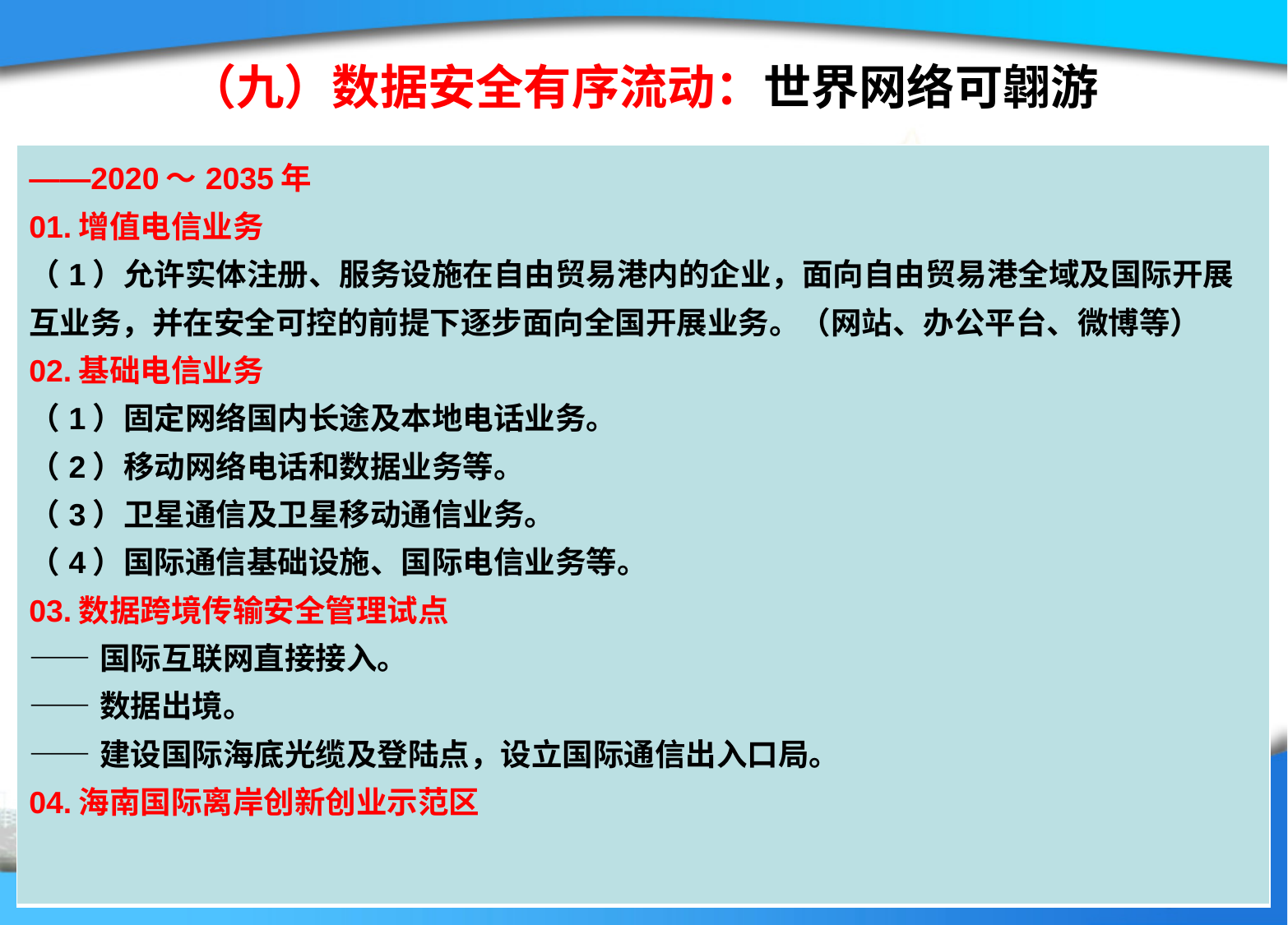

# （九）数据安全有序流动：世界网络可翶游
| ——2020～2035年 01.增值电信业务 （1）允许实体注册、服务设施在自由贸易港内的企业，面向自由贸易港全域及国际开展互业务，并在安全可控的前提下逐步面向全国开展业务。（网站、办公平台、微博等） 02.基础电信业务 （1）固定网络国内长途及本地电话业务。 （2）移动网络电话和数据业务等。 （3）卫星通信及卫星移动通信业务。 （4）国际通信基础设施、国际电信业务等。 03.数据跨境传输安全管理试点 ——国际互联网直接接入。 ——数据出境。 ——建设国际海底光缆及登陆点，设立国际通信出入口局。 04.海南国际离岸创新创业示范区 |
| --- |